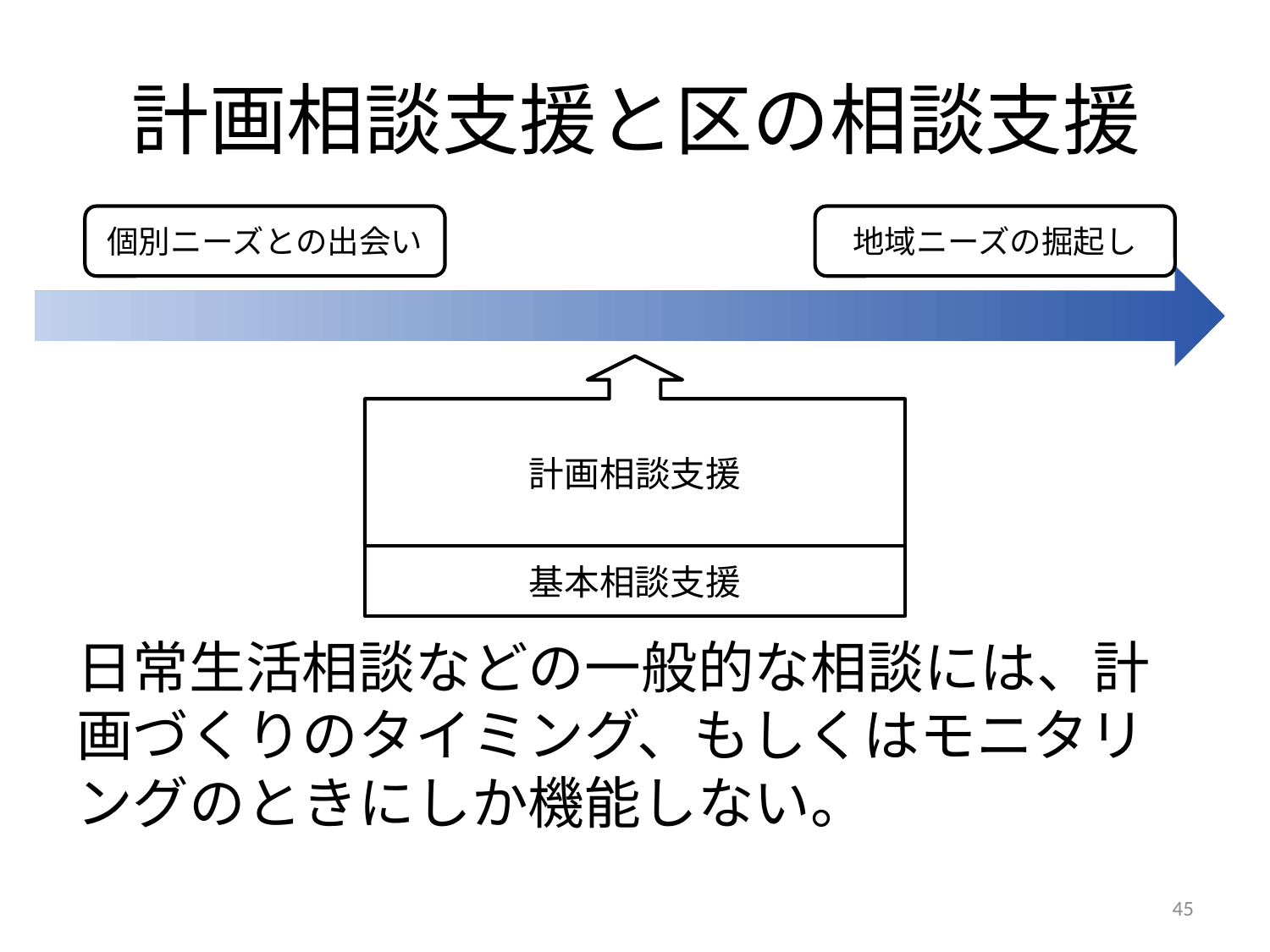

# 計画相談支援と区の相談支援
個別ニーズとの出会い
地域ニーズの掘起し

計画相談支援
基本相談支援
日常生活相談などの一般的な相談には、計画づくりのタイミング、もしくはモニタリングのときにしか機能しない。
45